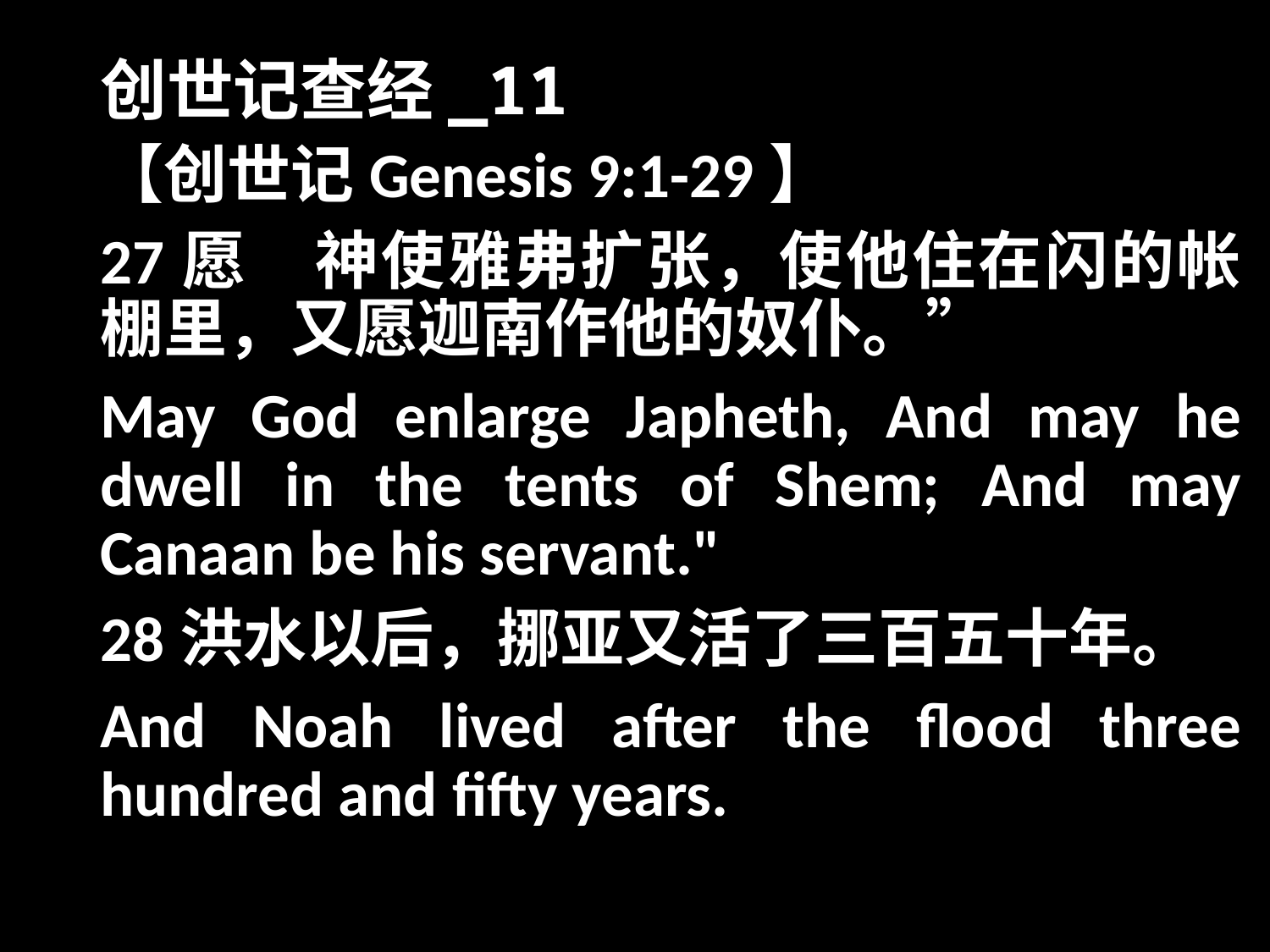

# 创世记查经_11
【创世记Genesis 9:1-29】
27愿　神使雅弗扩张，使他住在闪的帐棚里，又愿迦南作他的奴仆。”
May God enlarge Japheth, And may he dwell in the tents of Shem; And may Canaan be his servant."
28洪水以后，挪亚又活了三百五十年。
And Noah lived after the flood three hundred and fifty years.